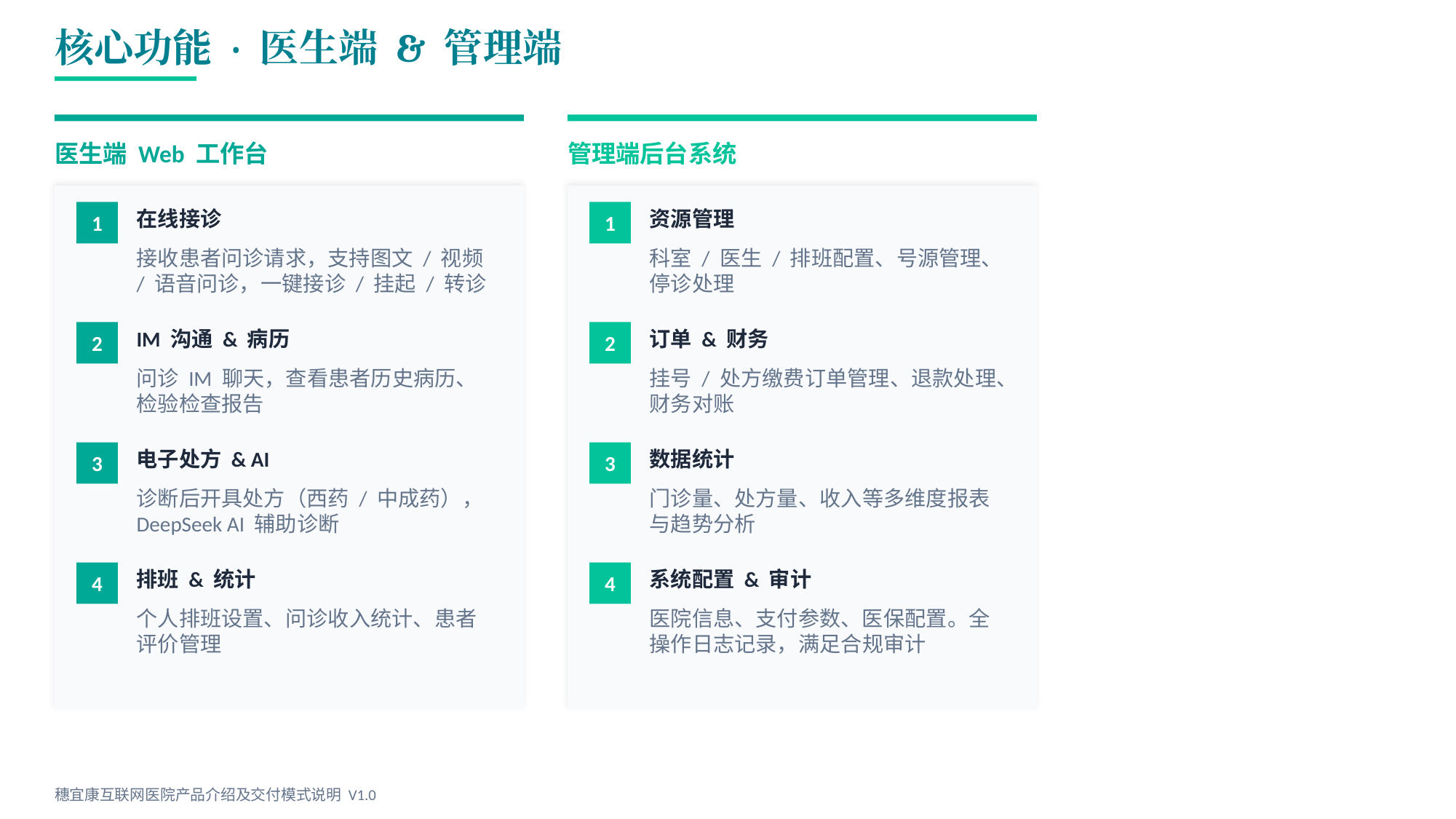

核心功能 · 医生端 & 管理端

医生端 Web 工作台
管理端后台系统

1
在线接诊

1
资源管理
接收患者问诊请求，支持图文 / 视频 / 语音问诊，一键接诊 / 挂起 / 转诊
科室 / 医生 / 排班配置、号源管理、停诊处理

2
IM 沟通 & 病历

2
订单 & 财务
问诊 IM 聊天，查看患者历史病历、检验检查报告
挂号 / 处方缴费订单管理、退款处理、财务对账

3
电子处方 & AI

3
数据统计
诊断后开具处方（西药 / 中成药），DeepSeek AI 辅助诊断
门诊量、处方量、收入等多维度报表与趋势分析

4
排班 & 统计

4
系统配置 & 审计
个人排班设置、问诊收入统计、患者评价管理
医院信息、支付参数、医保配置。全操作日志记录，满足合规审计
穗宜康互联网医院产品介绍及交付模式说明 V1.0